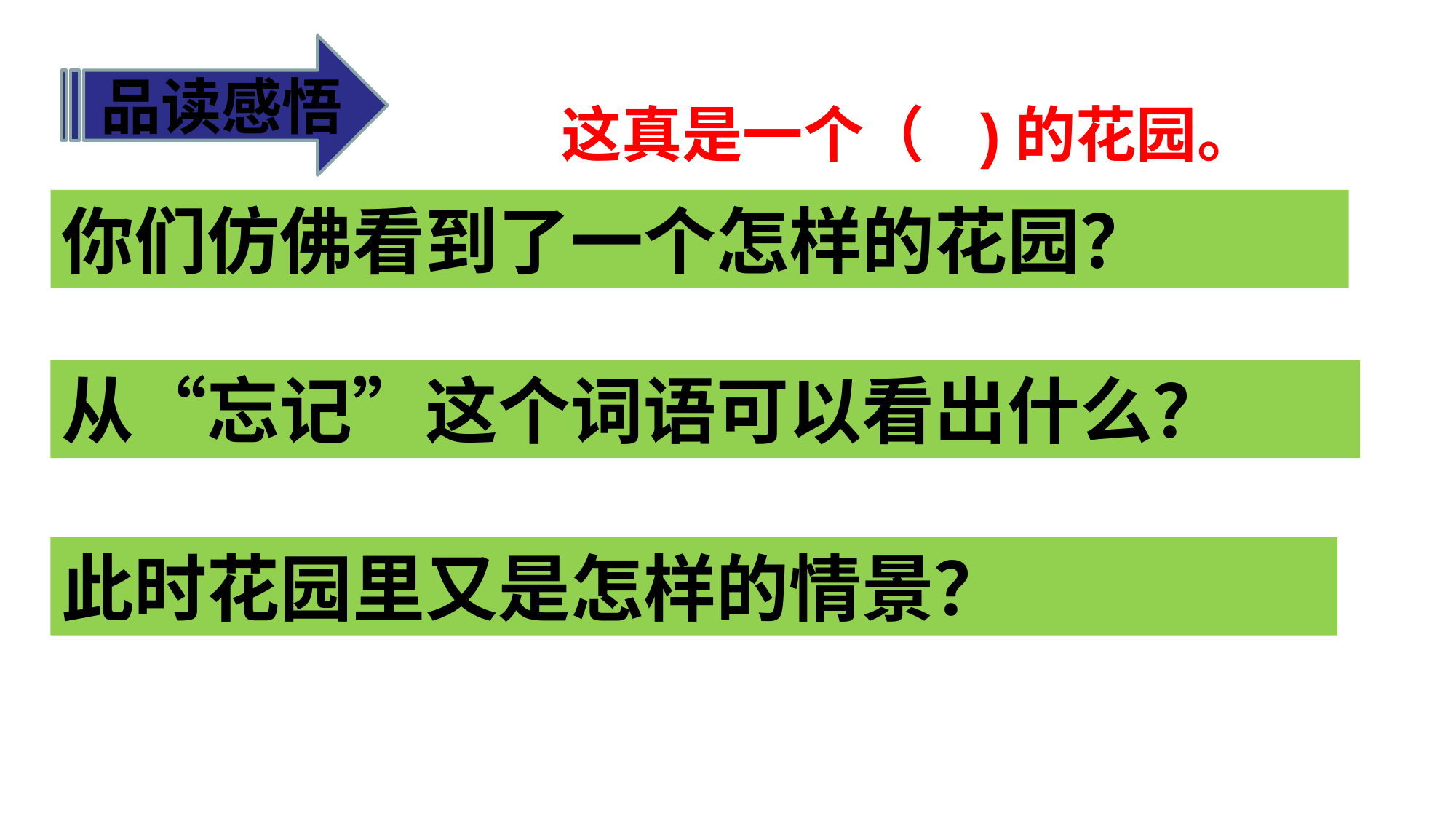

品读感悟

这真是一个（   )的花园。
你们仿佛看到了一个怎样的花园？
从“忘记”这个词语可以看出什么？
此时花园里又是怎样的情景？